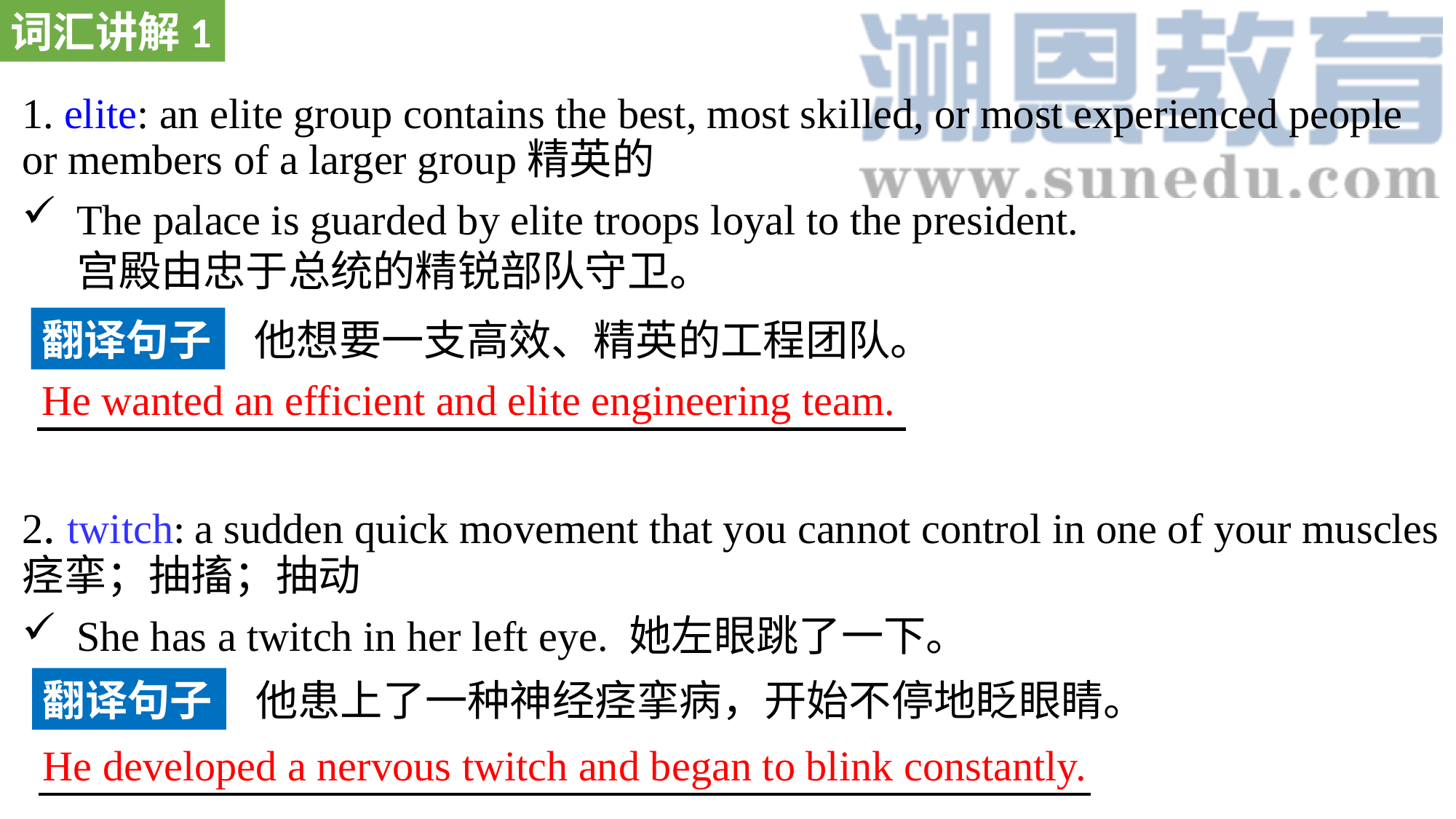

词汇讲解1
1. elite: an elite group contains the best, most skilled, or most experienced people or members of a larger group精英的
The palace is guarded by elite troops loyal to the president.                                  宫殿由忠于总统的精锐部队守卫。

2. twitch: a sudden quick movement that you cannot control in one of your muscles 痉挛；抽搐；抽动
She has a twitch in her left eye. 她左眼跳了一下。
翻译句子
他想要一支高效、精英的工程团队。
He wanted an efficient and elite engineering team.
翻译句子
他患上了一种神经痉挛病，开始不停地眨眼睛。
He developed a nervous twitch and began to blink constantly.